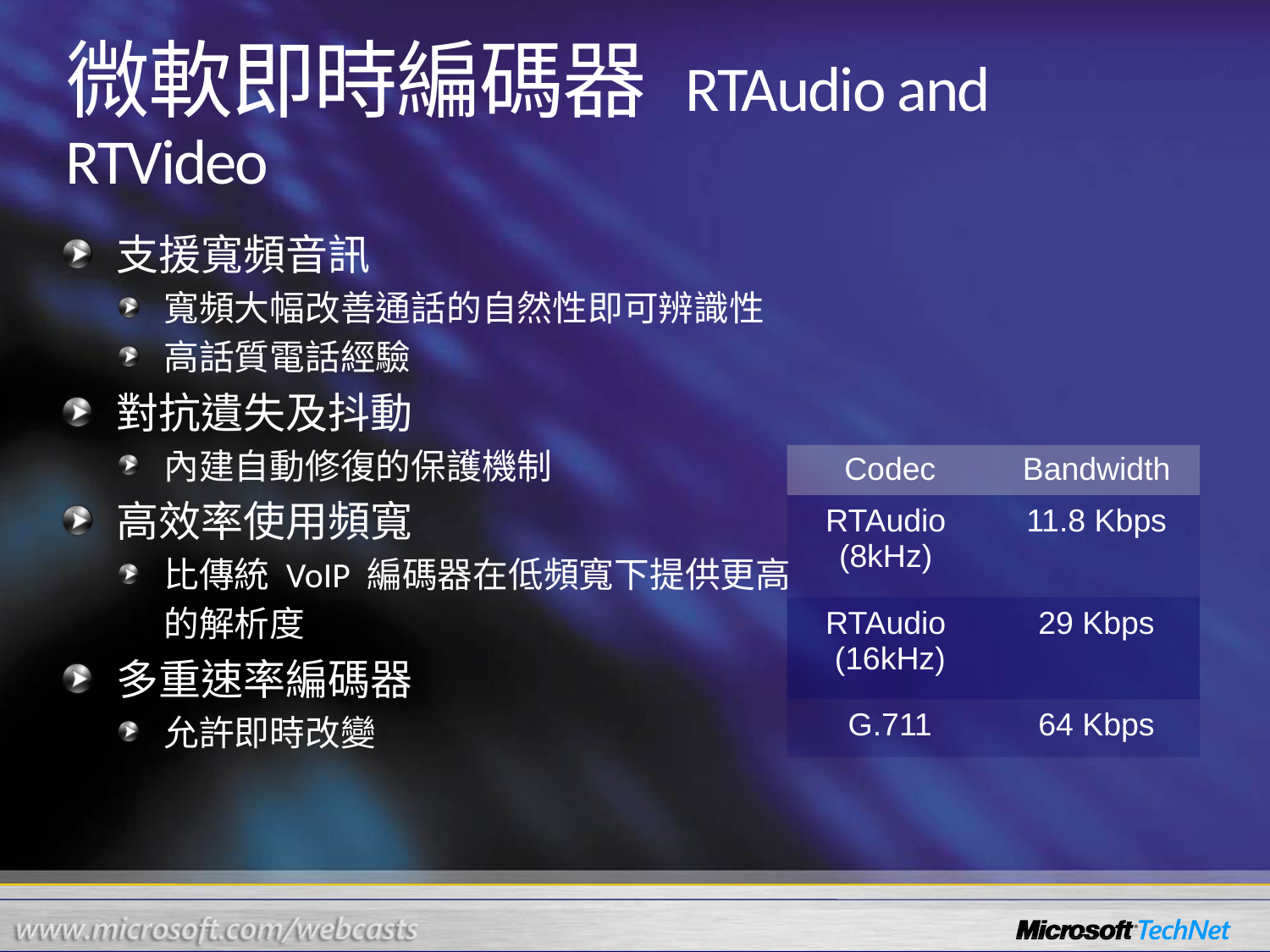

微軟即時編碼器 RTAudio and RTVideo
支援寬頻音訊
寬頻大幅改善通話的自然性即可辨識性
高話質電話經驗
對抗遺失及抖動
內建自動修復的保護機制
高效率使用頻寬
比傳統 VoIP 編碼器在低頻寬下提供更高
	的解析度
多重速率編碼器
允許即時改變
| Codec | Bandwidth |
| --- | --- |
| RTAudio (8kHz) | 11.8 Kbps |
| RTAudio (16kHz) | 29 Kbps |
| G.711 | 64 Kbps |